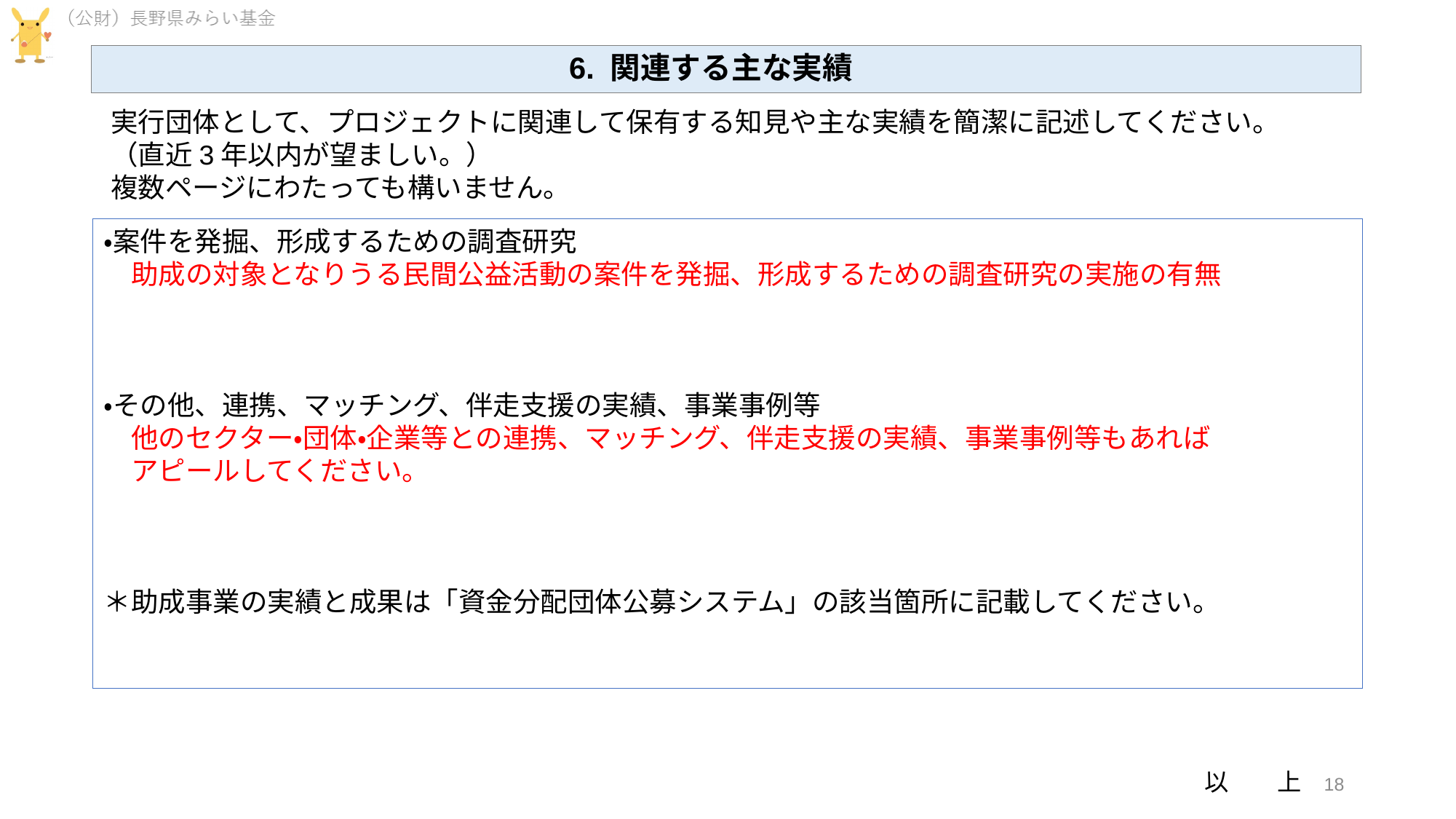

6. 関連する主な実績
実行団体として、プロジェクトに関連して保有する知見や主な実績を簡潔に記述してください。
（直近3年以内が望ましい。）
複数ページにわたっても構いません。
・案件を発掘、形成するための調査研究
　助成の対象となりうる民間公益活動の案件を発掘、形成するための調査研究の実施の有無

・その他、連携、マッチング、伴走支援の実績、事業事例等
　他のセクター・団体・企業等との連携、マッチング、伴走支援の実績、事業事例等もあれば
　アピールしてください。

＊助成事業の実績と成果は「資金分配団体公募システム」の該当箇所に記載してください。

以　　上　18